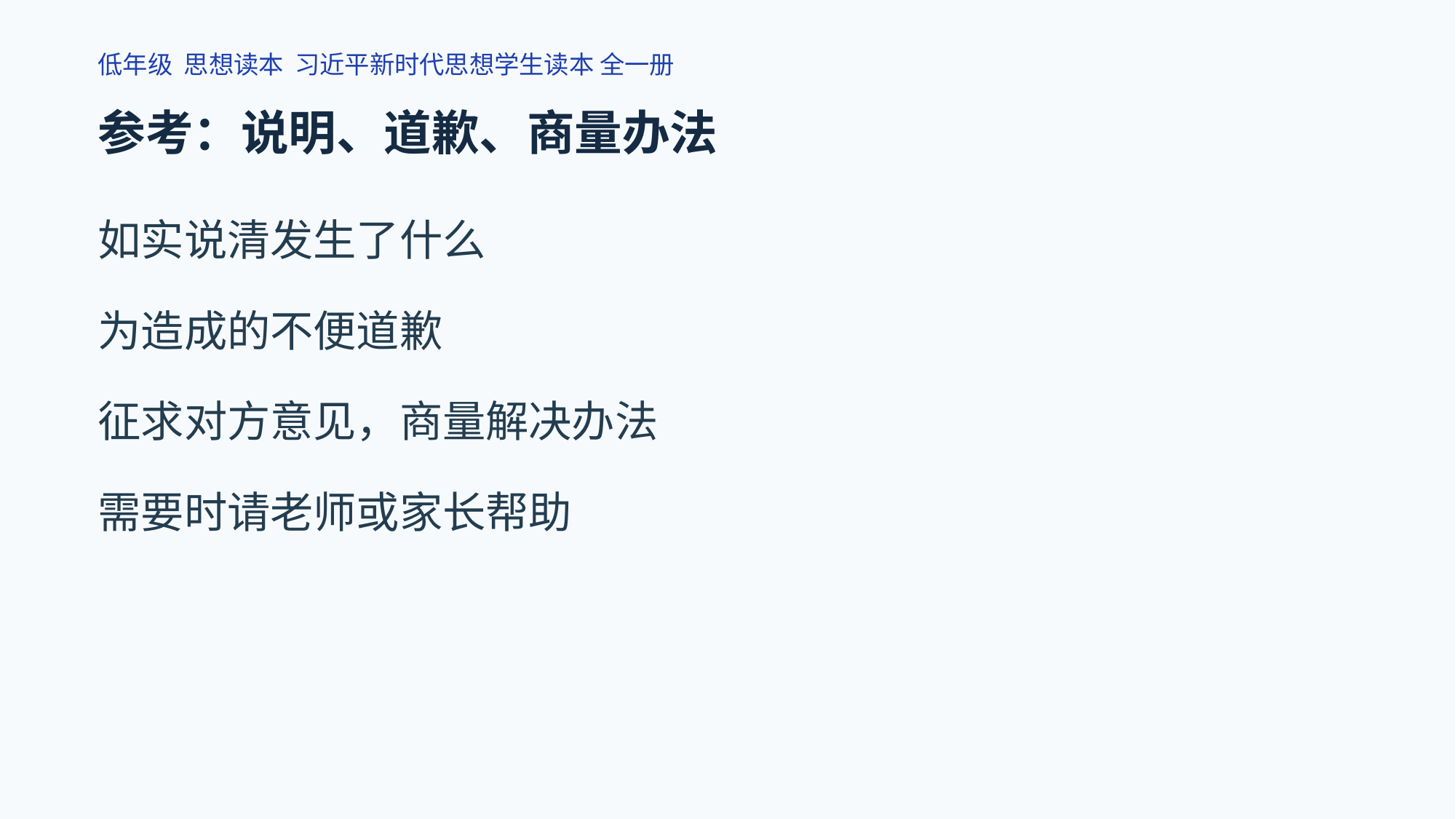

低年级  思想读本  习近平新时代思想学生读本 全一册
参考：说明、道歉、商量办法
如实说清发生了什么
为造成的不便道歉
征求对方意见，商量解决办法
需要时请老师或家长帮助